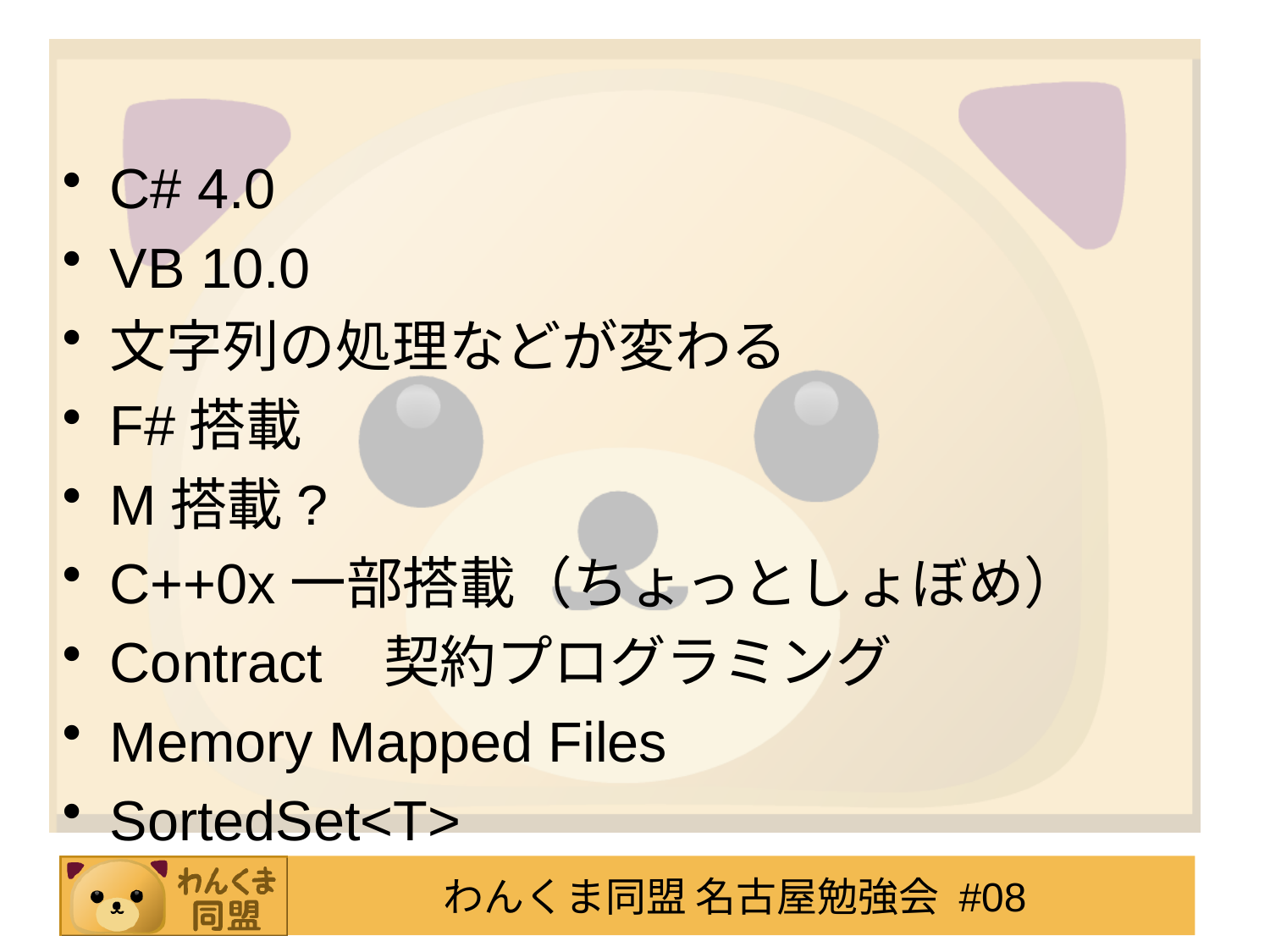

#
C# 4.0
VB 10.0
文字列の処理などが変わる
F#搭載
M搭載?
C++0x一部搭載（ちょっとしょぼめ）
Contract   契約プログラミング
Memory Mapped Files
SortedSet<T>